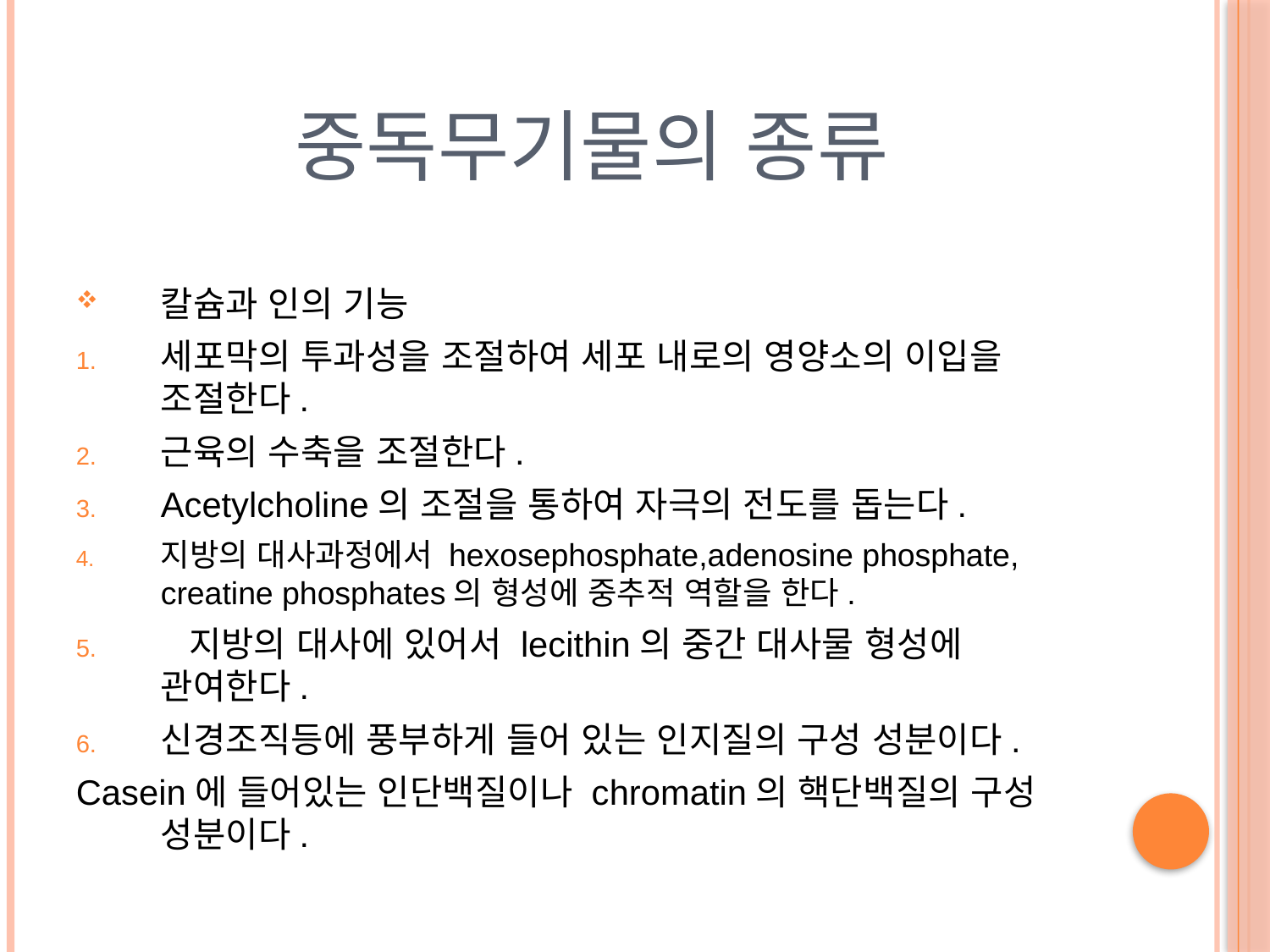

# 중독무기물의 종류

칼슘과 인의 기능
세포막의 투과성을 조절하여 세포 내로의 영양소의 이입을 조절한다.
근육의 수축을 조절한다.
Acetylcholine의 조절을 통하여 자극의 전도를 돕는다.
지방의 대사과정에서 hexosephosphate,adenosine phosphate, creatine phosphates의 형성에 중추적 역할을 한다.
  지방의 대사에 있어서 lecithin의 중간 대사물 형성에 관여한다.
신경조직등에 풍부하게 들어 있는 인지질의 구성 성분이다.
Casein에 들어있는 인단백질이나 chromatin의 핵단백질의 구성 성분이다.